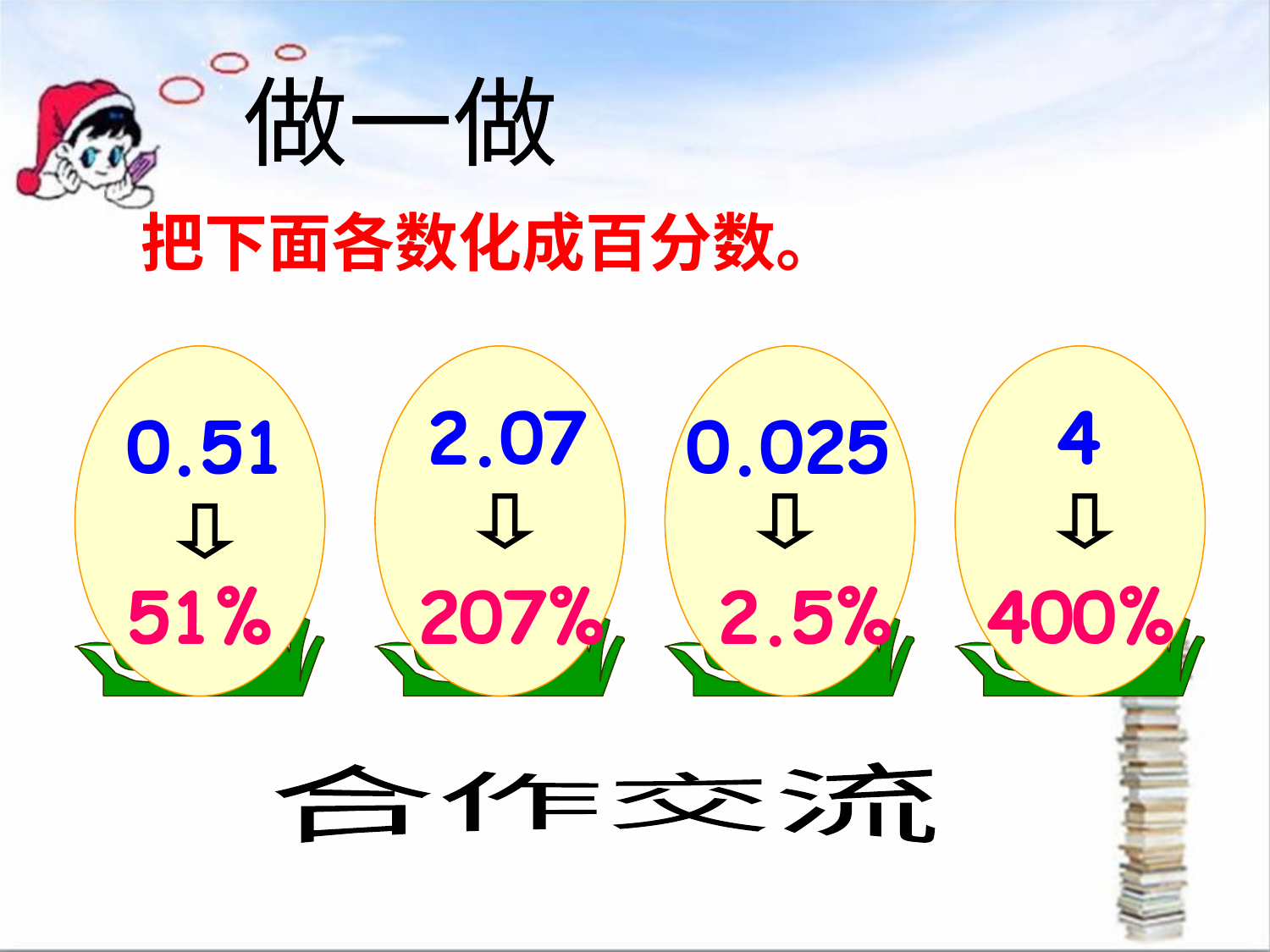

做一做
把下面各数化成百分数。

2.07
4
0.51
0.025

51%
207%
2.5%
400%
合作交流